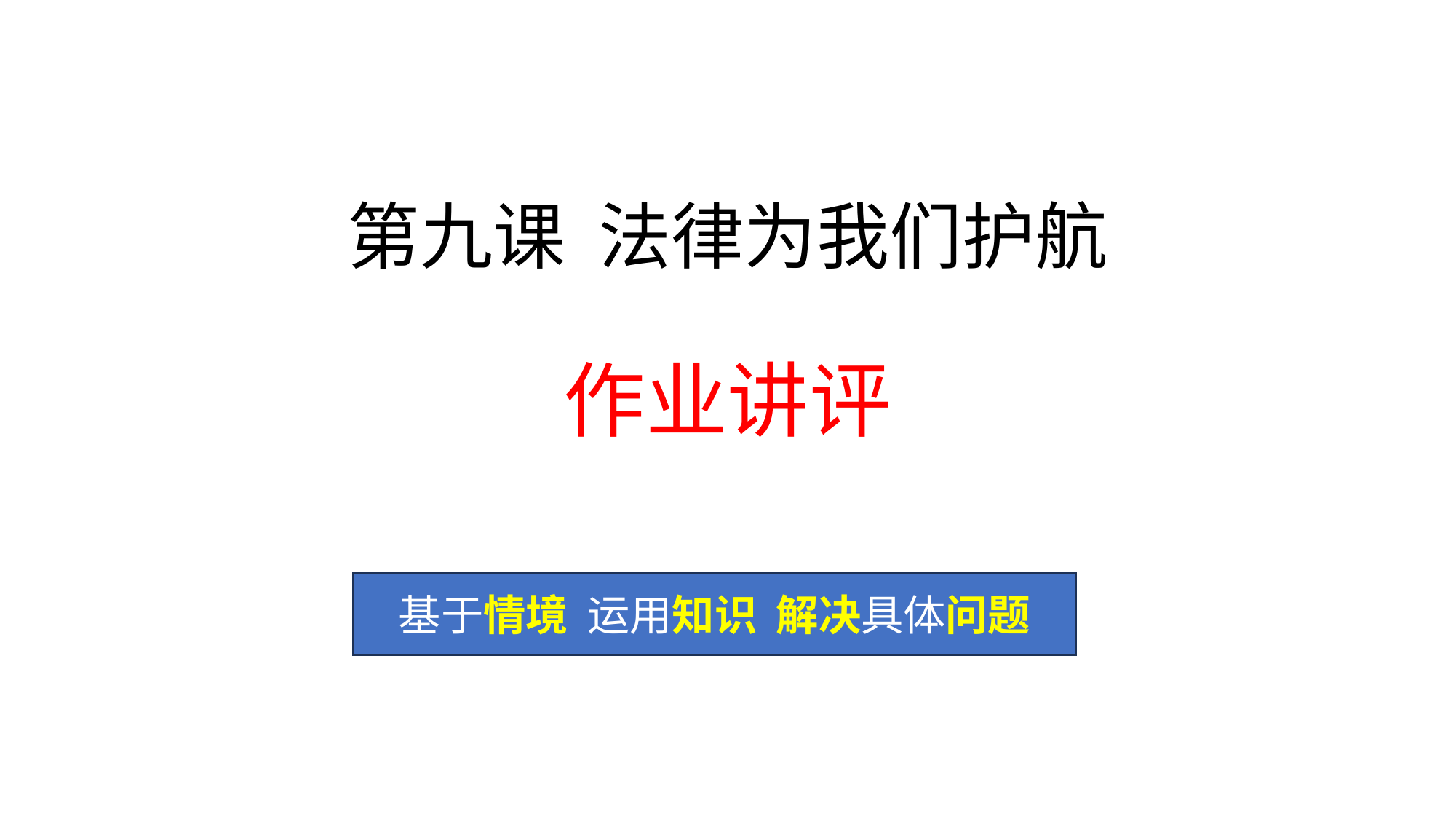

# 第九课  法律为我们护航
作业讲评
基于情境  运用知识  解决具体问题